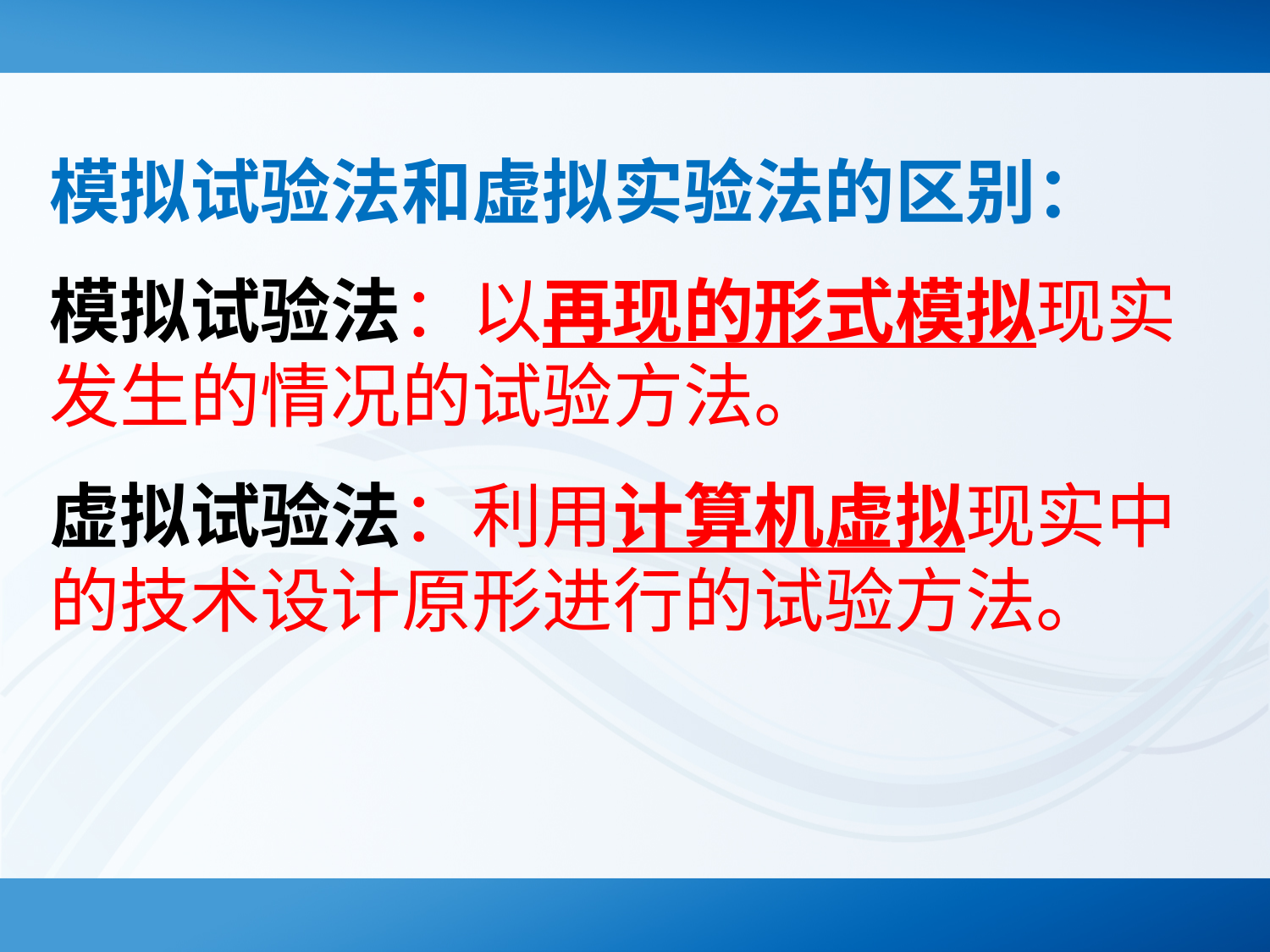

模拟试验法和虚拟实验法的区别：
模拟试验法：以再现的形式模拟现实发生的情况的试验方法。
虚拟试验法：利用计算机虚拟现实中的技术设计原形进行的试验方法。